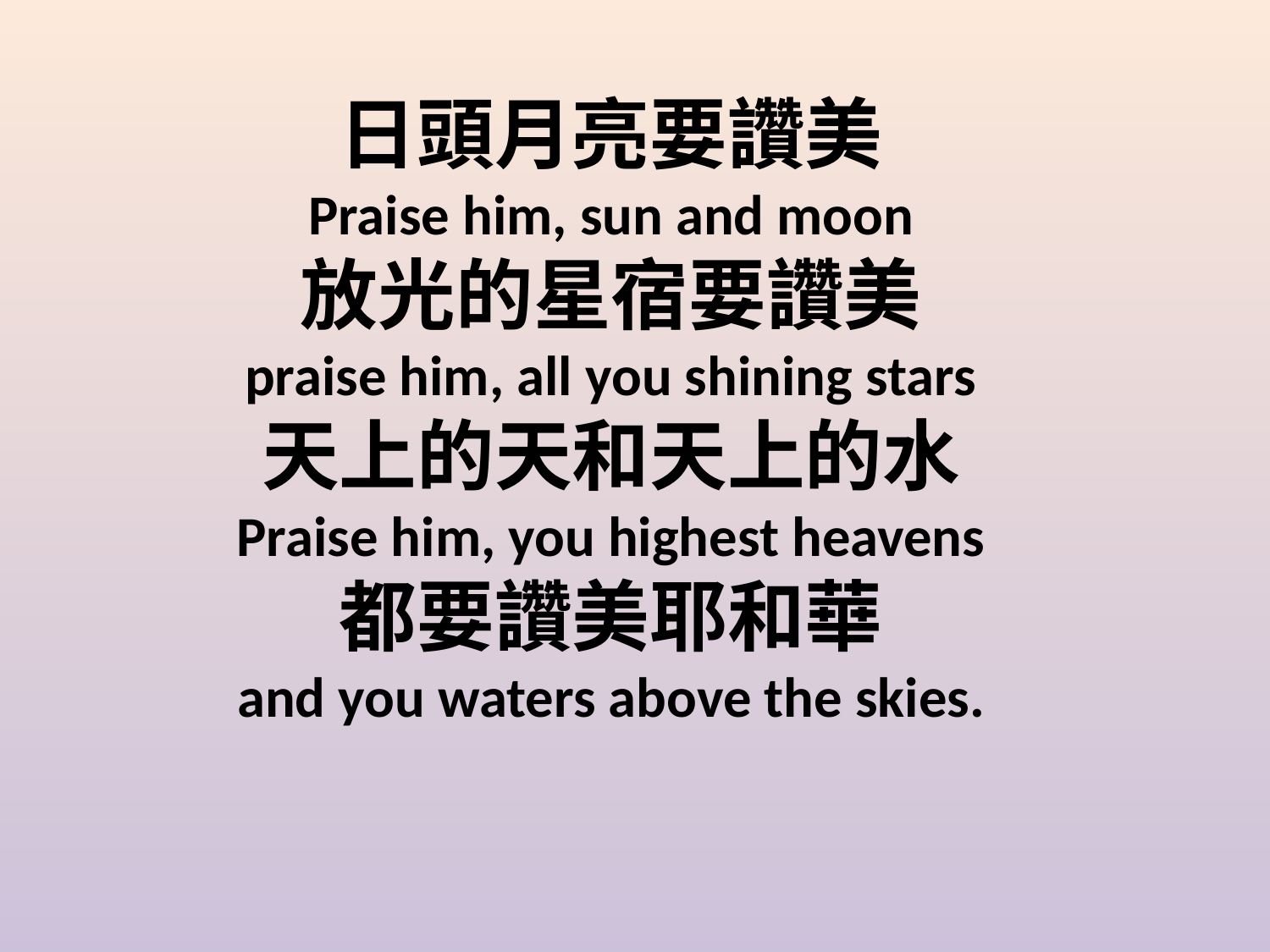

日頭月亮要讚美
Praise him, sun and moon
放光的星宿要讚美
praise him, all you shining stars
天上的天和天上的水
Praise him, you highest heavens
都要讚美耶和華
and you waters above the skies.